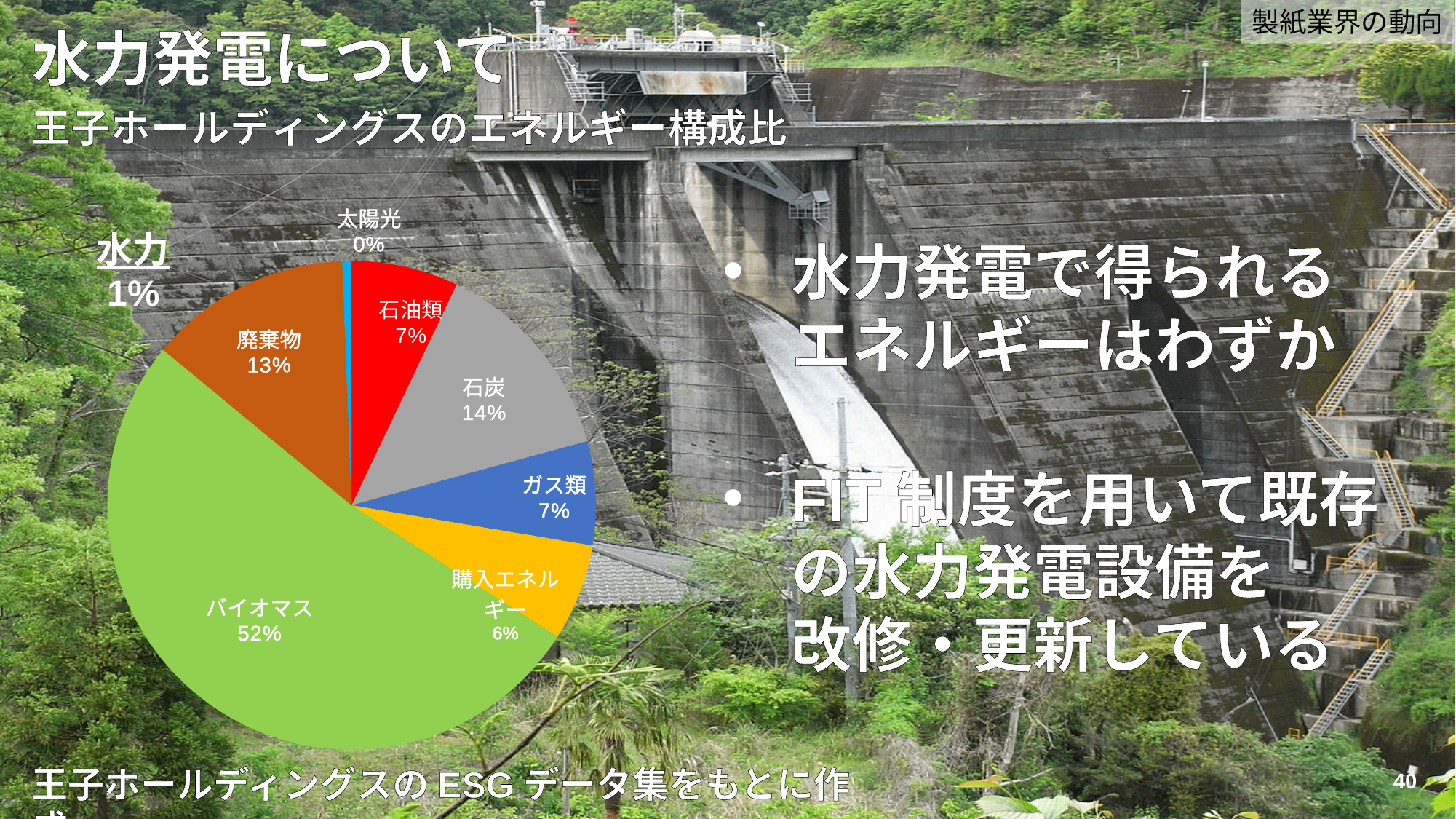

製紙業界の動向
水力発電について

### Chart

| Category |  |
|---|---|
| 石油類 | 4334.0 |
| 石炭 | 8388.0 |
| ガス類 | 4202.0 |
| 購入エネルギー | 3922.0 |
| バイオマス | 31801.0 |
| 廃棄物 | 8212.0 |
| 水力 | 365.0 |
| 太陽光 | 10.0 |
水力発電で得られる
エネルギーはわずか
FIT制度を用いて既存の水力発電設備を
改修・更新している
王子ホールディングスのESGデータ集をもとに作成
40